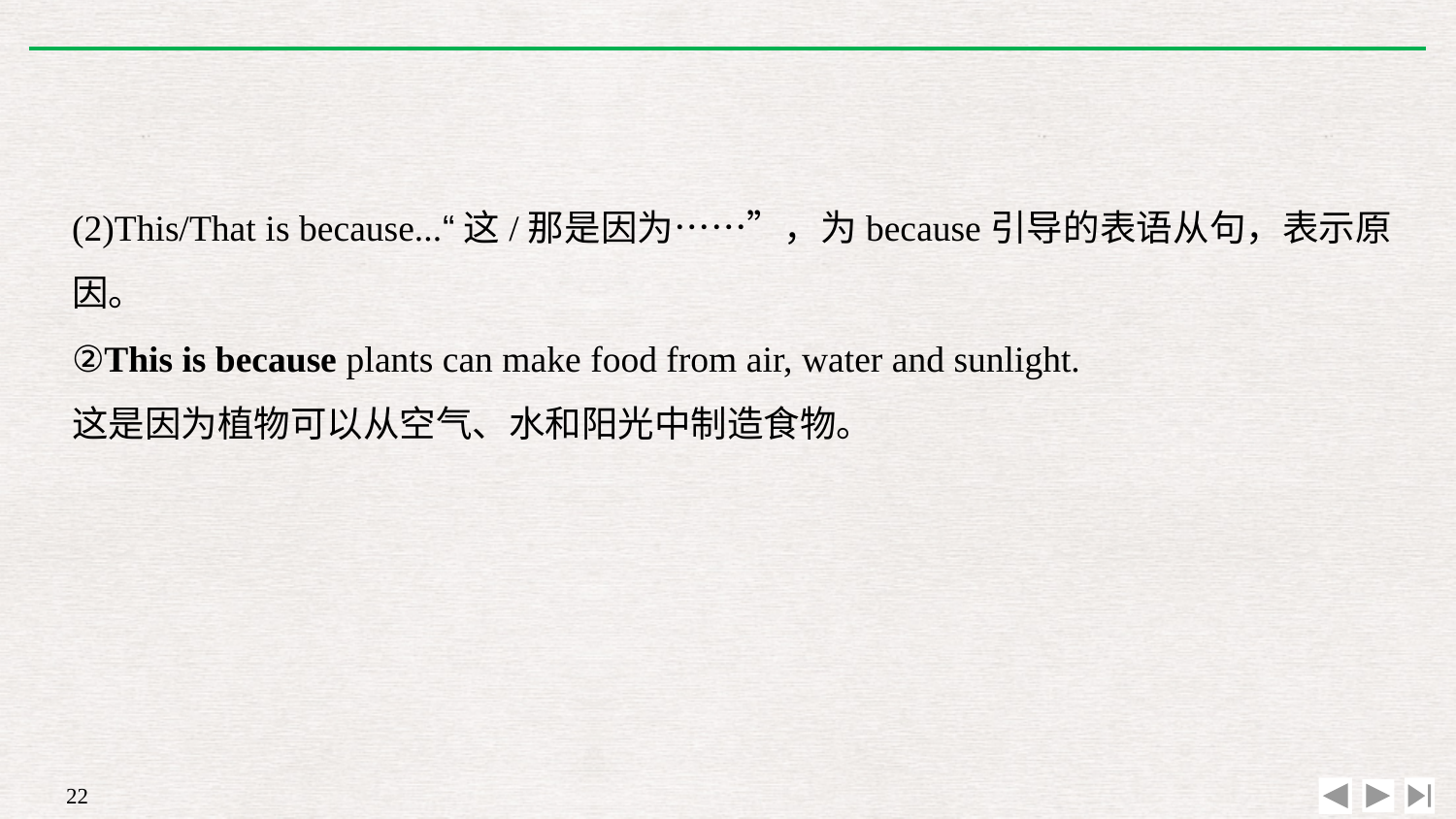

(2)This/That is because...“这/那是因为……”，为because引导的表语从句，表示原因。
②This is because plants can make food from air, water and sunlight.
这是因为植物可以从空气、水和阳光中制造食物。